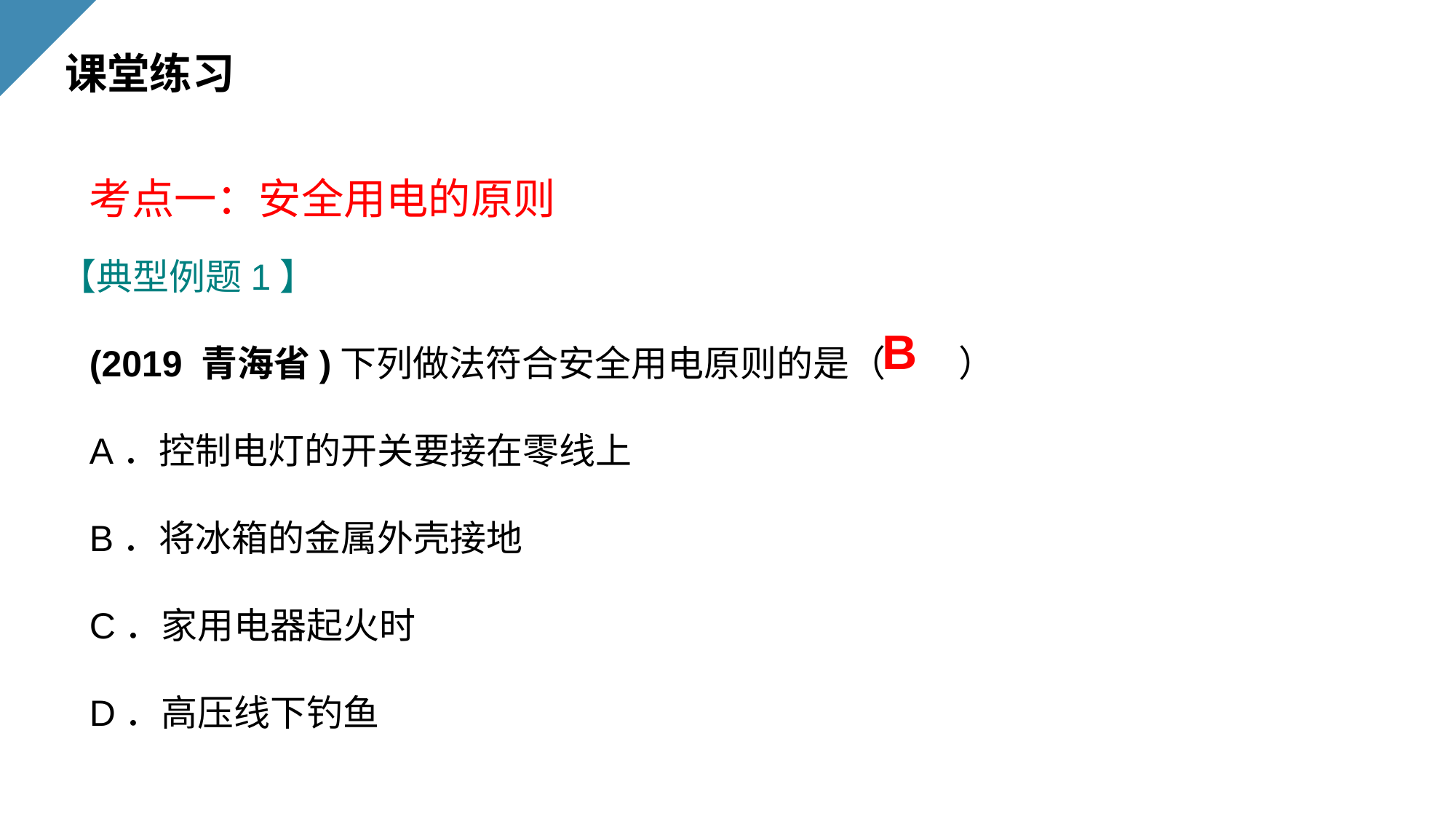

课堂练习
考点一：安全用电的原则
【典型例题1】
B
(2019 青海省)下列做法符合安全用电原则的是（　　）
A．控制电灯的开关要接在零线上
B．将冰箱的金属外壳接地
C．家用电器起火时
D．高压线下钓鱼